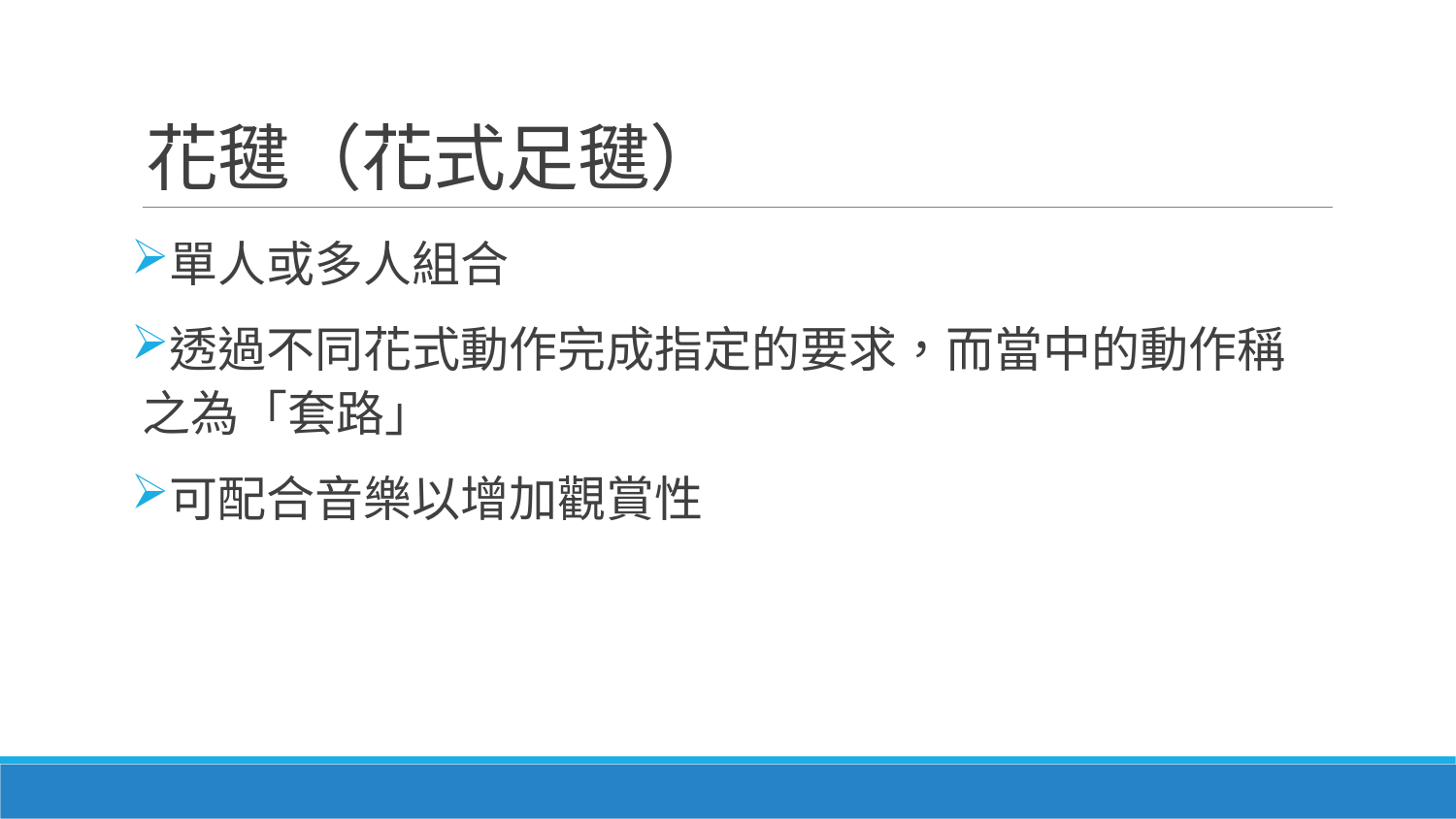

# 花毽（花式足毽）
單人或多人組合
透過不同花式動作完成指定的要求，而當中的動作稱之為「套路」
可配合音樂以增加觀賞性